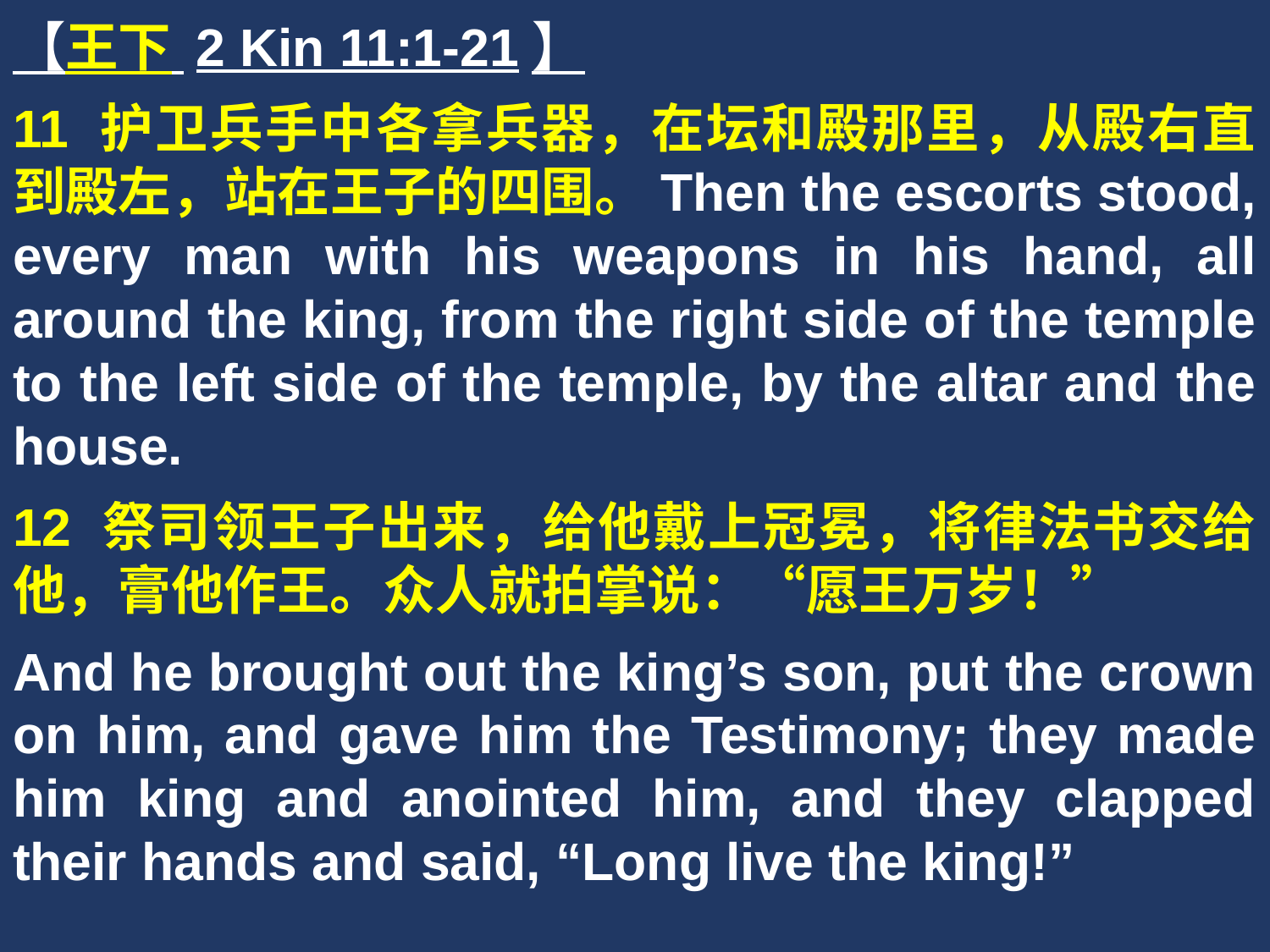

【王下 2 Kin 11:1-21】
11 护卫兵手中各拿兵器，在坛和殿那里，从殿右直到殿左，站在王子的四围。Then the escorts stood, every man with his weapons in his hand, all around the king, from the right side of the temple to the left side of the temple, by the altar and the house.
12 祭司领王子出来，给他戴上冠冕，将律法书交给他，膏他作王。众人就拍掌说：“愿王万岁！”
And he brought out the king’s son, put the crown on him, and gave him the Testimony; they made him king and anointed him, and they clapped their hands and said, “Long live the king!”